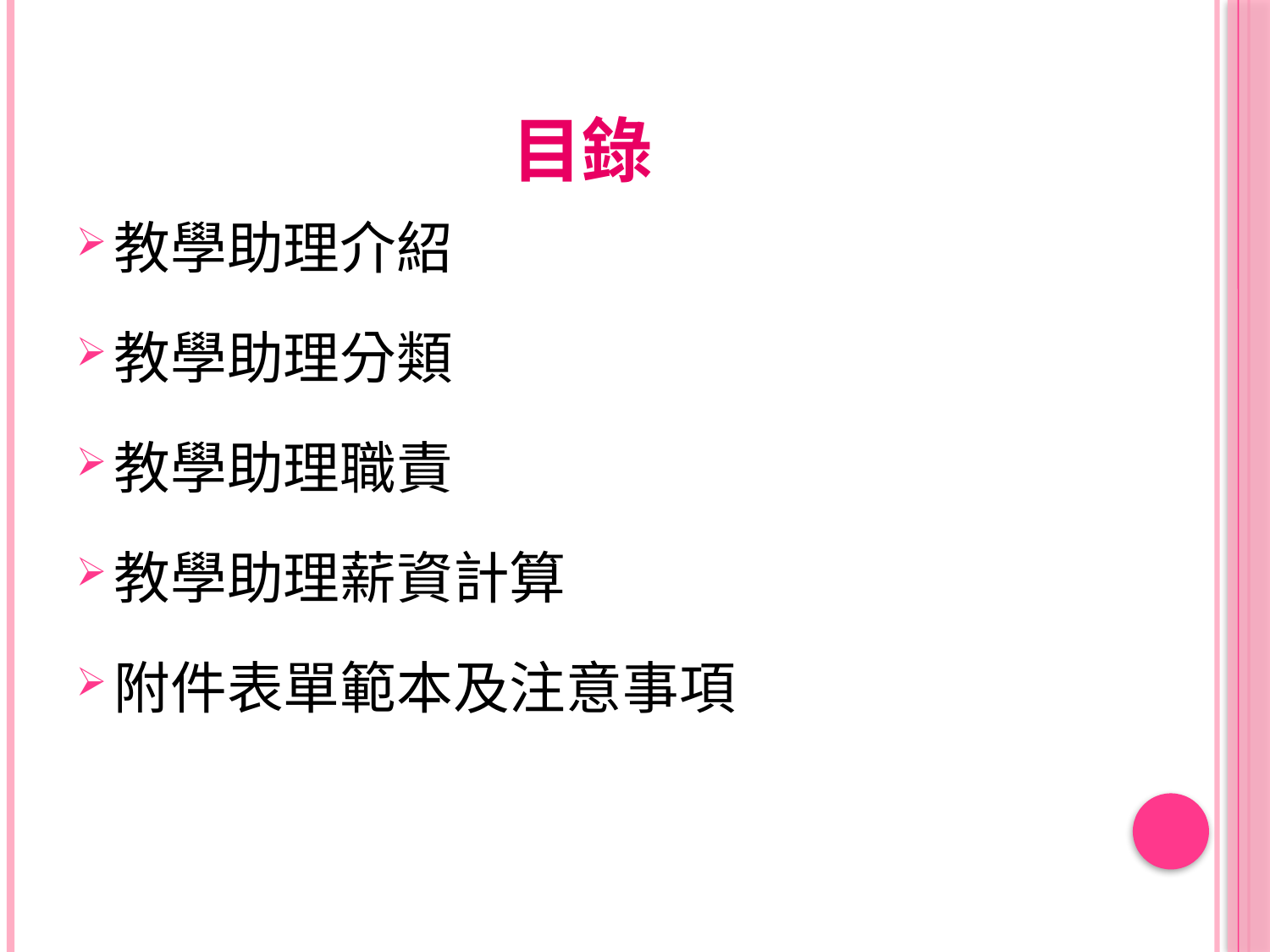

# 目錄
教學助理介紹
教學助理分類
教學助理職責
教學助理薪資計算
附件表單範本及注意事項